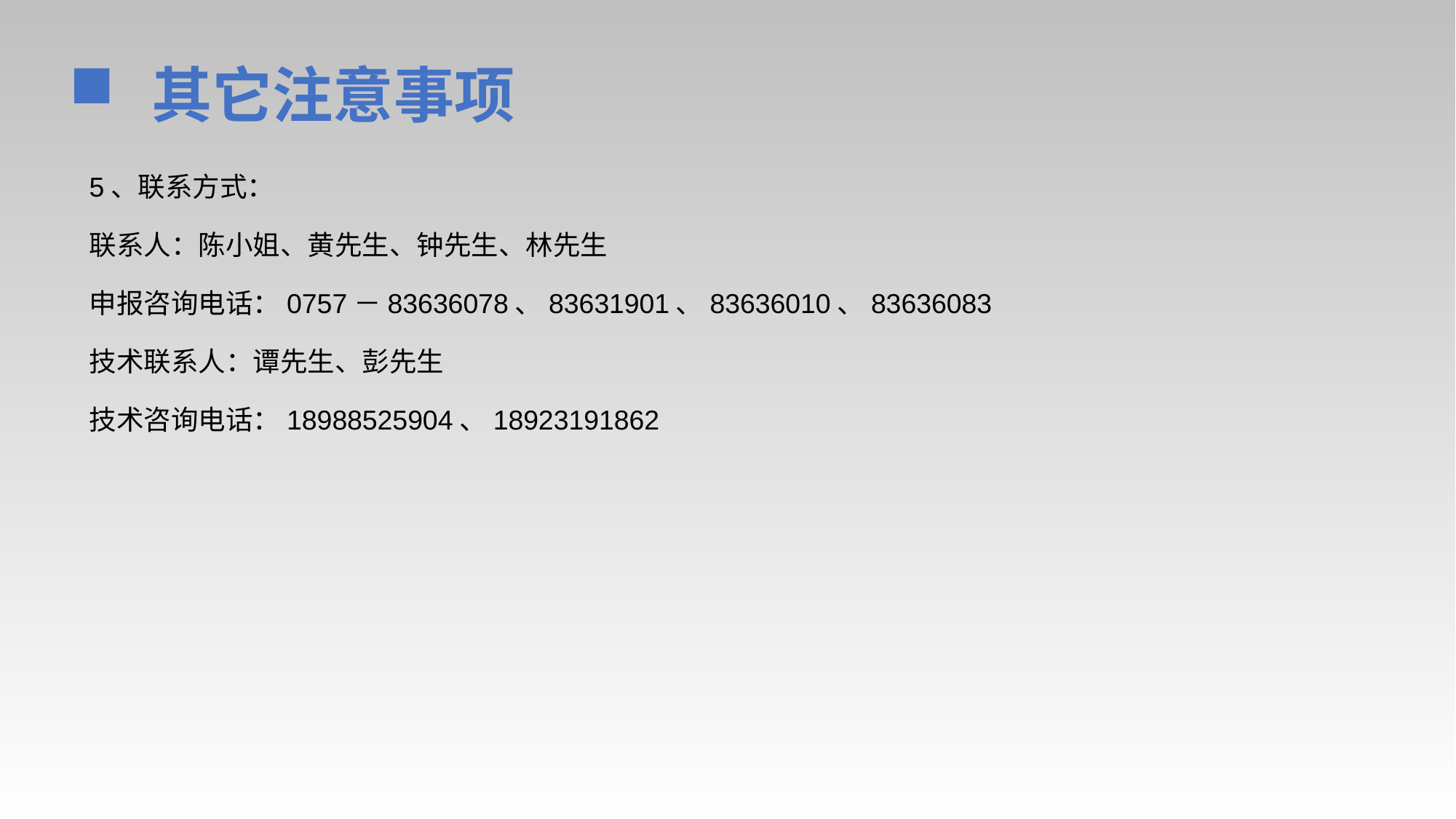

其它注意事项
5、联系方式：
联系人：陈小姐、黄先生、钟先生、林先生
申报咨询电话：0757－83636078、83631901、83636010、83636083
技术联系人：谭先生、彭先生
技术咨询电话：18988525904、18923191862